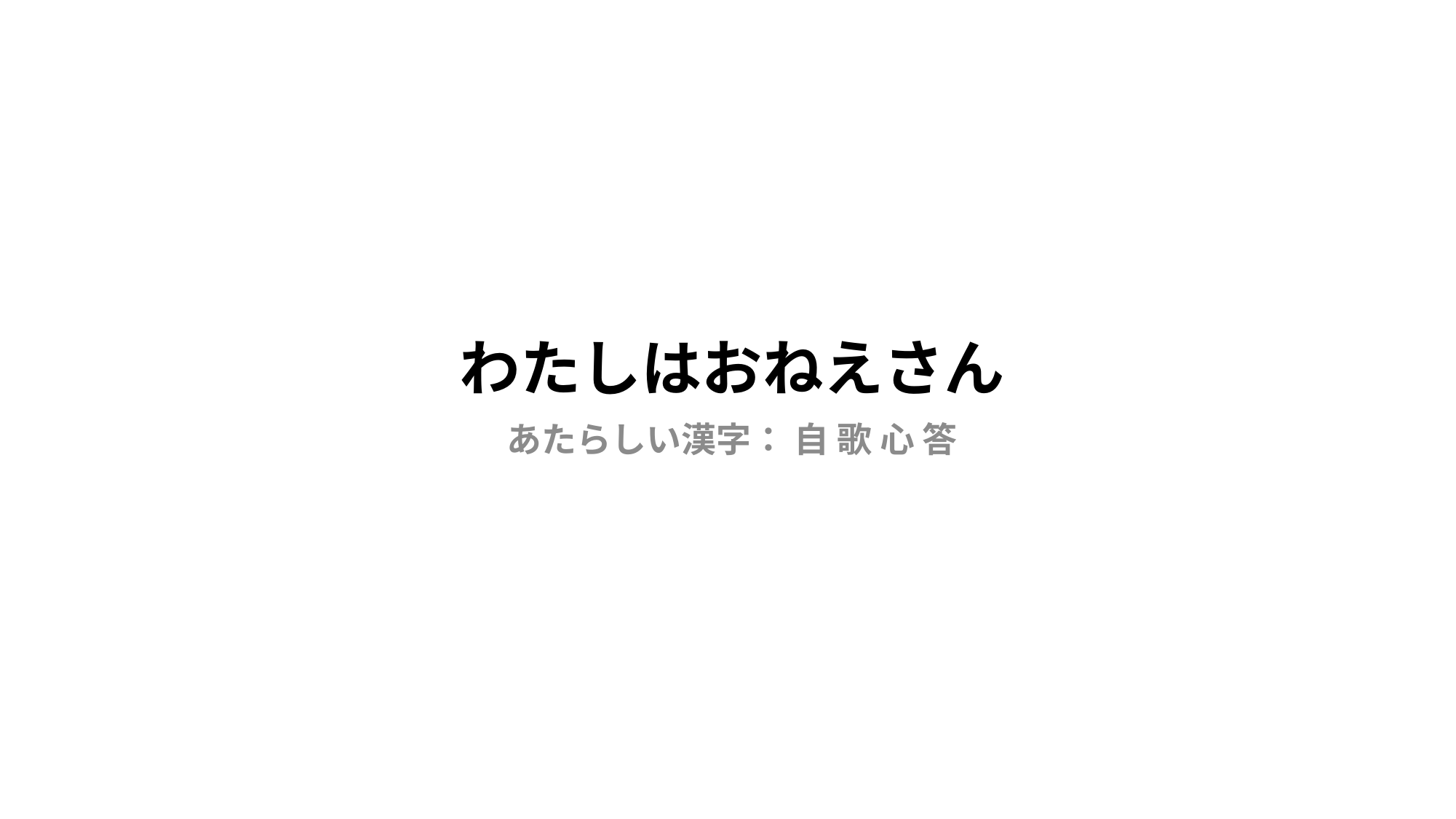

# わたしはおねえさん
あたらしい漢字： 自 歌 心 答